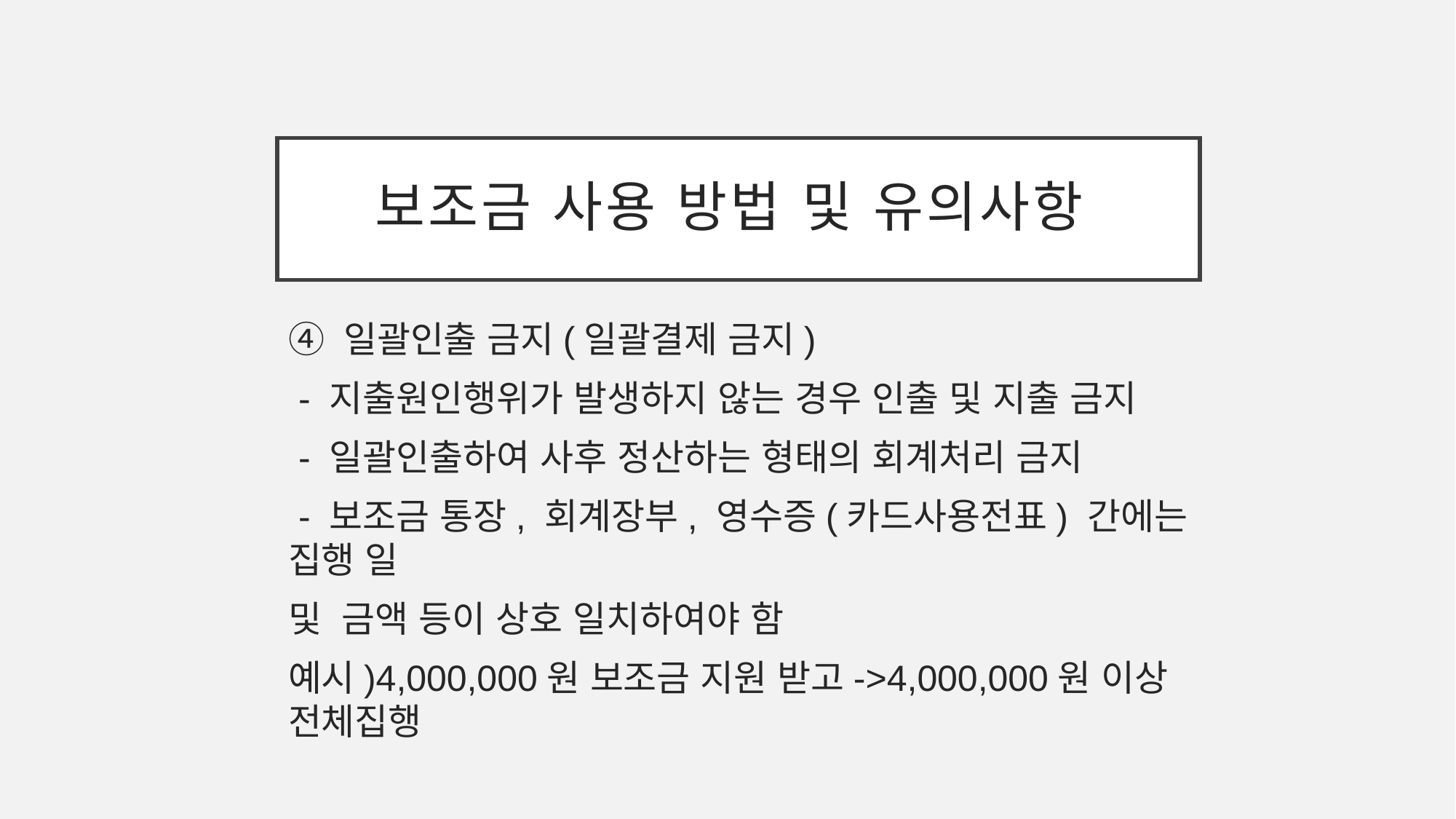

# 보조금 사용 방법 및 유의사항
④ 일괄인출 금지(일괄결제 금지)
 - 지출원인행위가 발생하지 않는 경우 인출 및 지출 금지
 - 일괄인출하여 사후 정산하는 형태의 회계처리 금지
 - 보조금 통장, 회계장부, 영수증(카드사용전표) 간에는 집행 일
및  금액 등이 상호 일치하여야 함
예시)4,000,000원 보조금 지원 받고->4,000,000원 이상 전체집행